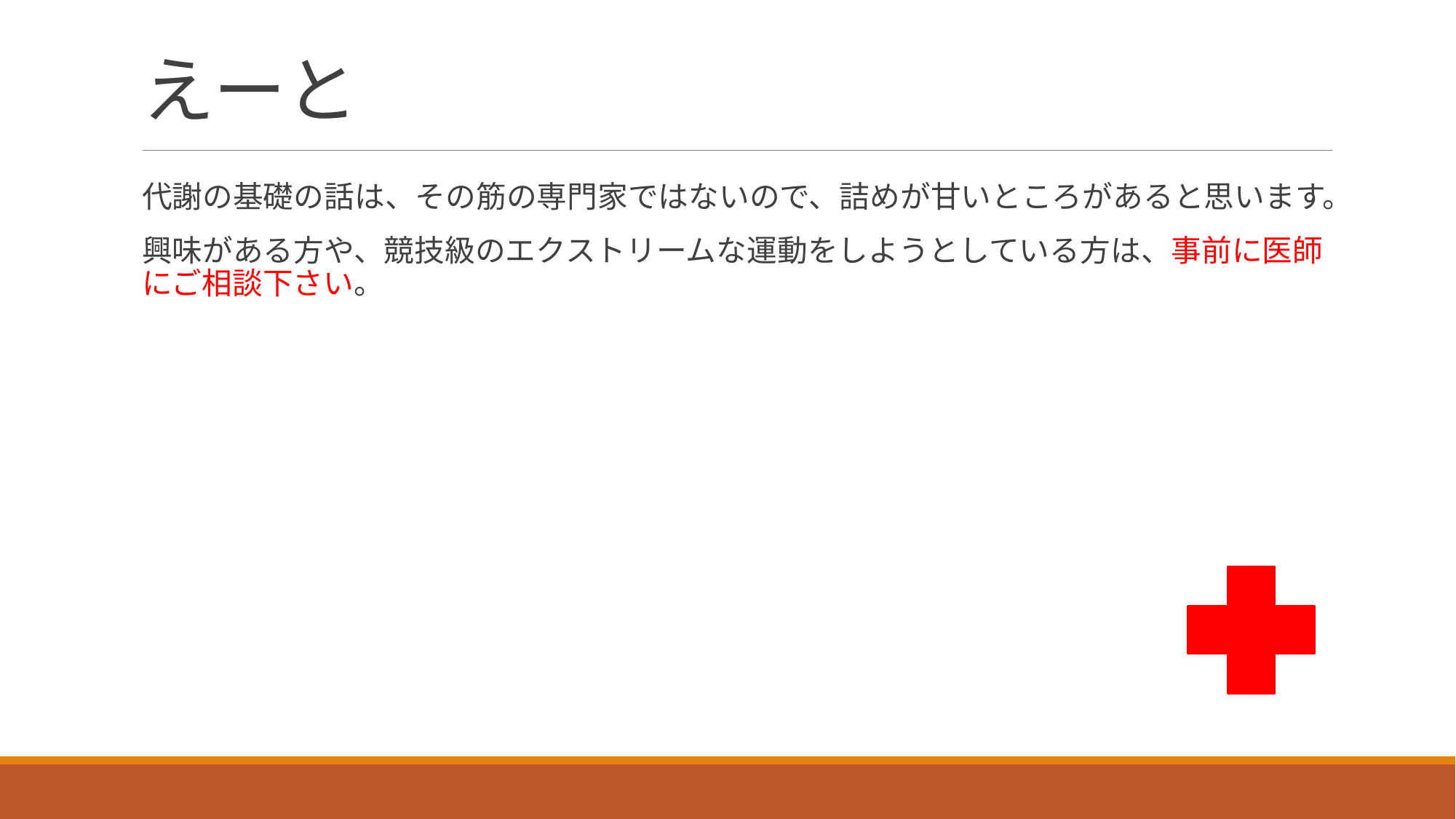

# えーと
代謝の基礎の話は、その筋の専門家ではないので、詰めが甘いところがあると思います。
興味がある方や、競技級のエクストリームな運動をしようとしている方は、事前に医師にご相談下さい。